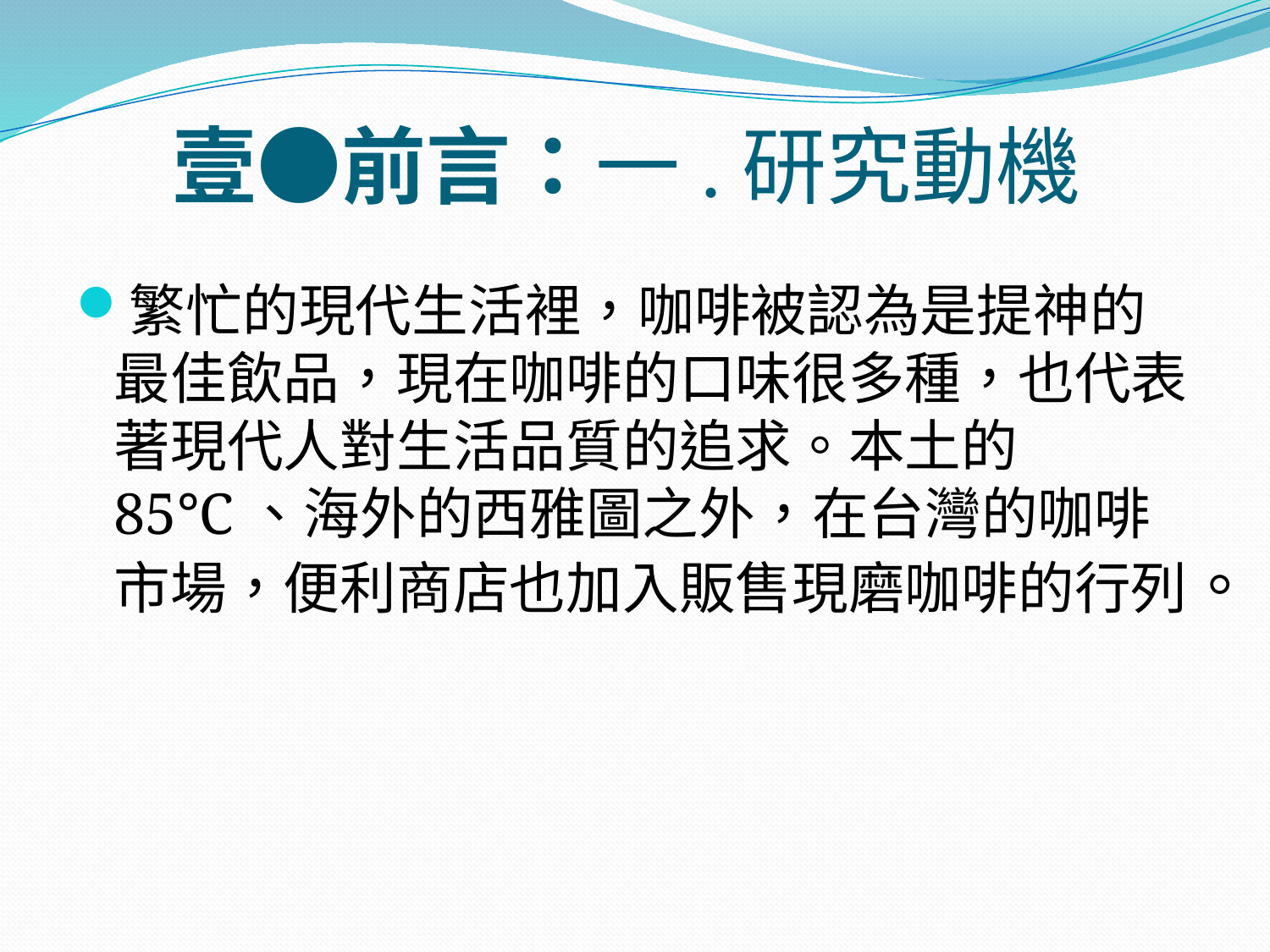

# 壹●前言：一.研究動機
繁忙的現代生活裡，咖啡被認為是提神的最佳飲品，現在咖啡的口味很多種，也代表著現代人對生活品質的追求。本土的 85℃、海外的西雅圖之外，在台灣的咖啡市場，便利商店也加入販售現磨咖啡的行列。